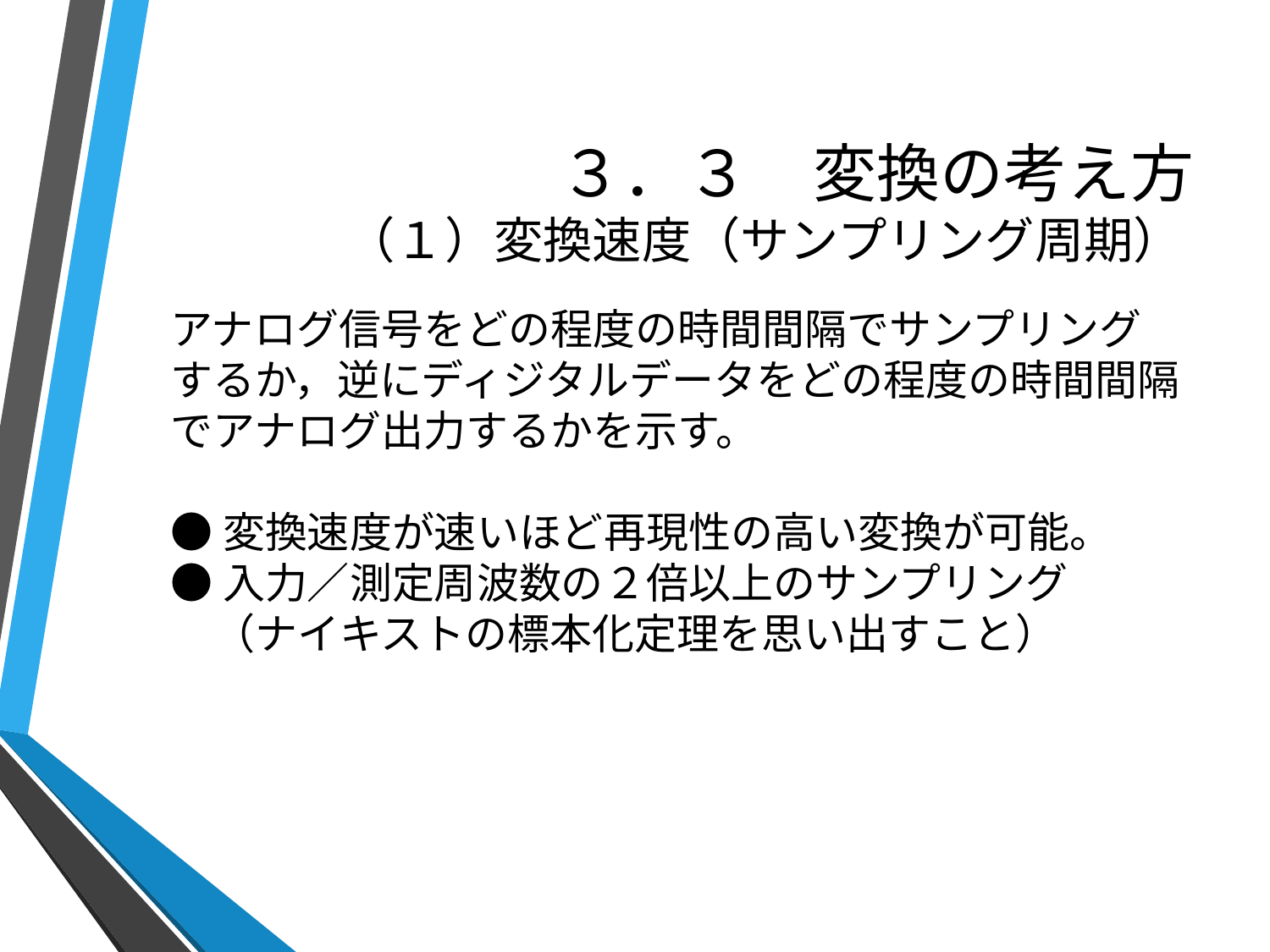

# ３．３　変換の考え方 （１）変換速度（サンプリング周期）
アナログ信号をどの程度の時間間隔でサンプリングするか，逆にディジタルデータをどの程度の時間間隔でアナログ出力するかを示す。

●変換速度が速いほど再現性の高い変換が可能。
●入力／測定周波数の２倍以上のサンプリング
　（ナイキストの標本化定理を思い出すこと）